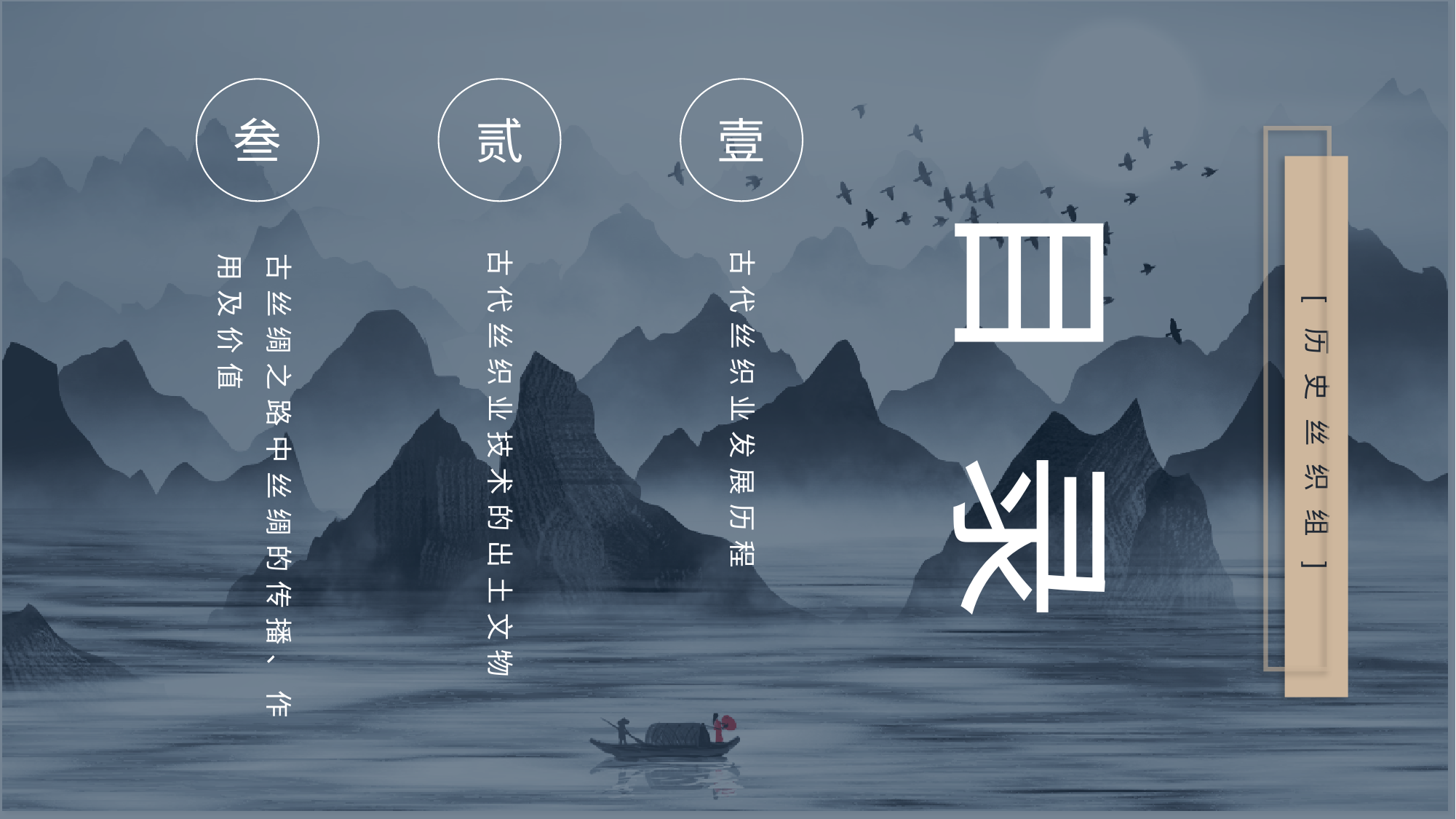

叁
古丝绸之路中丝绸的传播、作用及价值
贰
古代丝织业技术的出土文物
壹
古代丝织业发展历程
目  录

[历史丝织组]